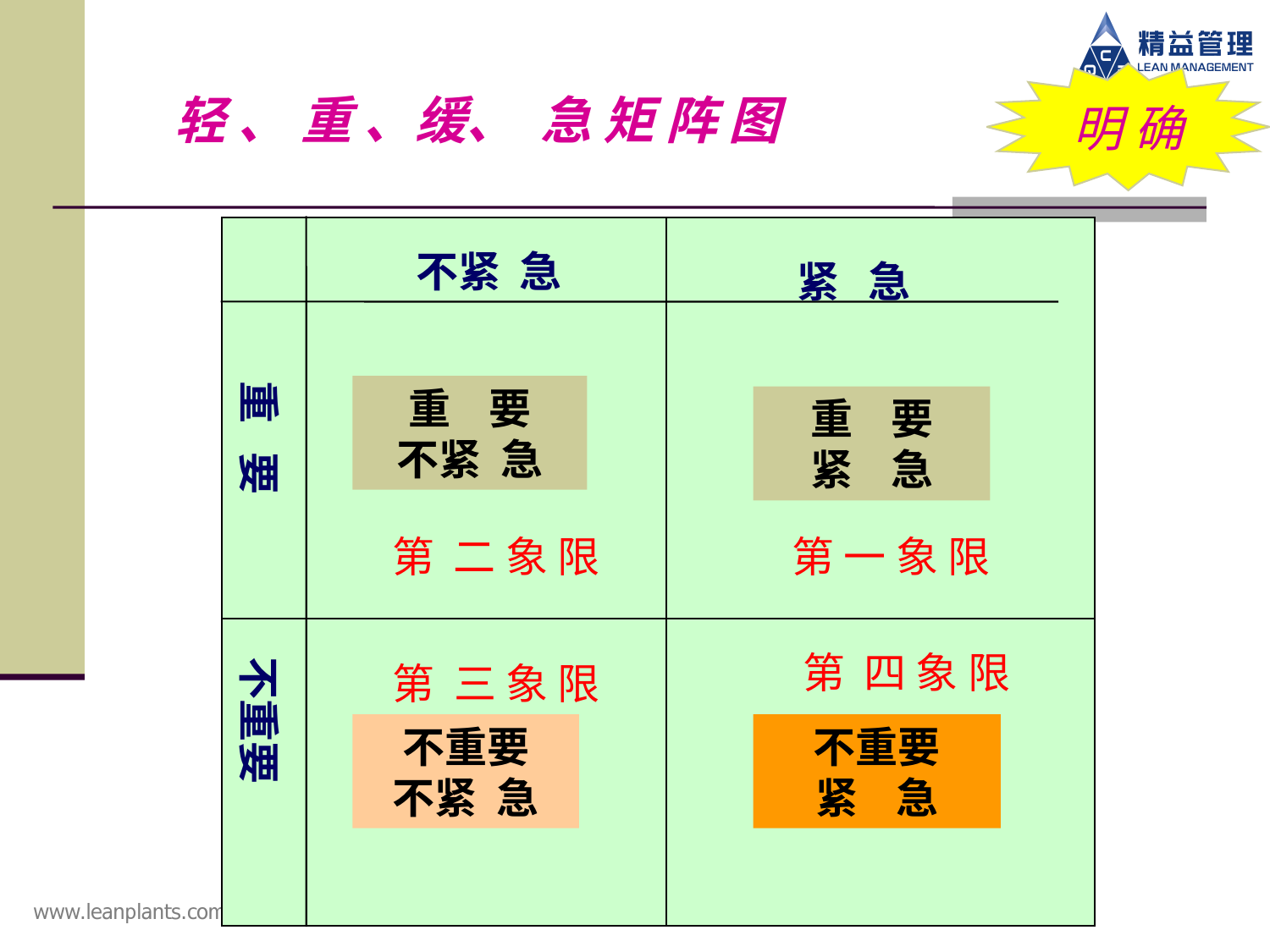

# 轻 、 重 、缓、  急 矩 阵 图
明 确

不紧  急
紧   急

重   要
重    要
不紧  急
重    要
紧    急
 第  二 象 限
 第 一 象 限

 第  四 象 限
不重要
 第  三 象 限
不重要
不紧  急
不重要
紧    急
36